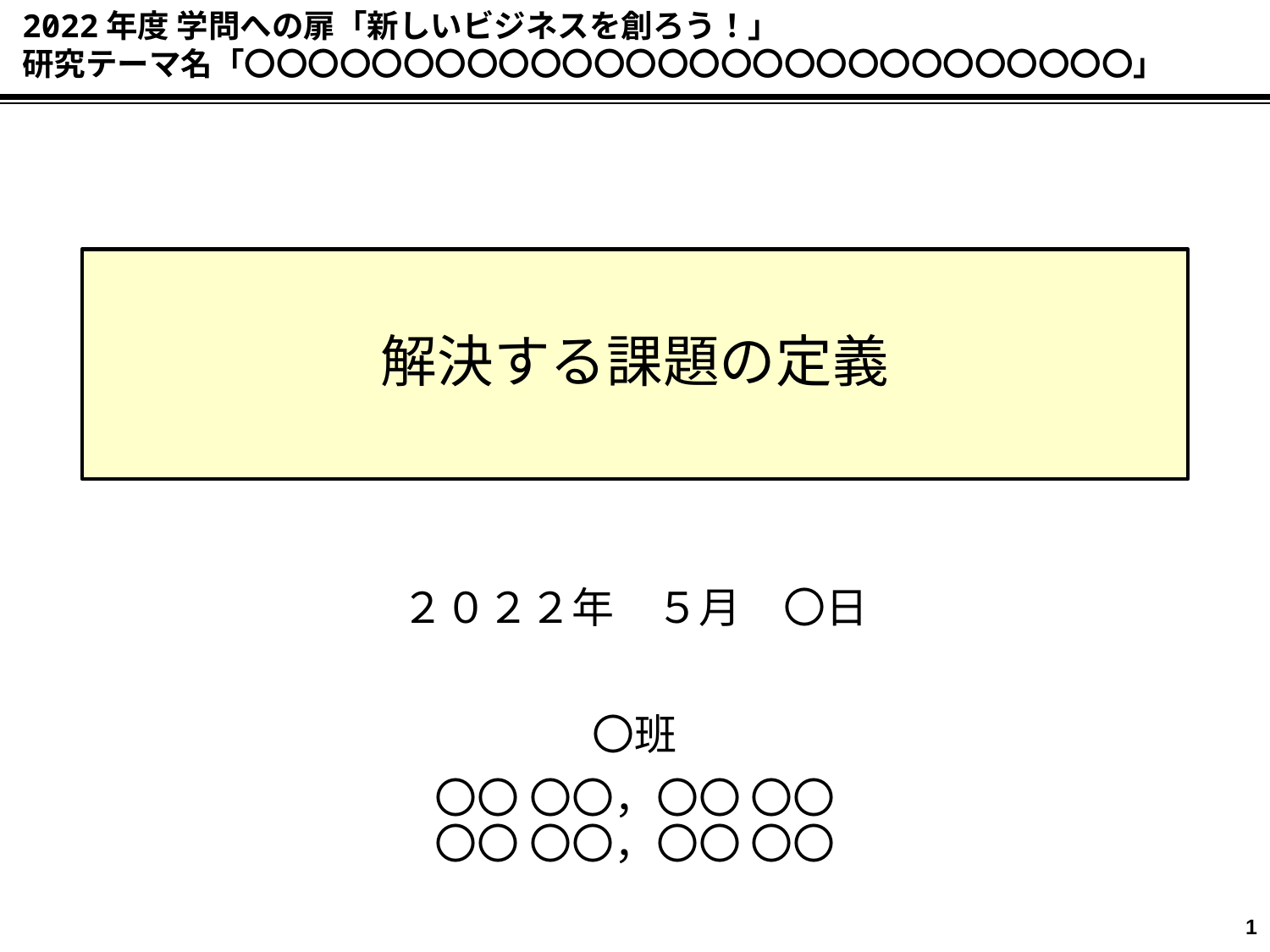

2022年度 学問への扉「新しいビジネスを創ろう！」
研究テーマ名「〇〇〇〇〇〇〇〇〇〇〇〇〇〇〇〇〇〇〇〇〇〇〇〇〇〇〇〇」
# 解決する課題の定義
２０２２年　５月　〇日

〇班
〇〇 〇〇，〇〇 〇〇
〇〇 〇〇，〇〇 〇〇

1